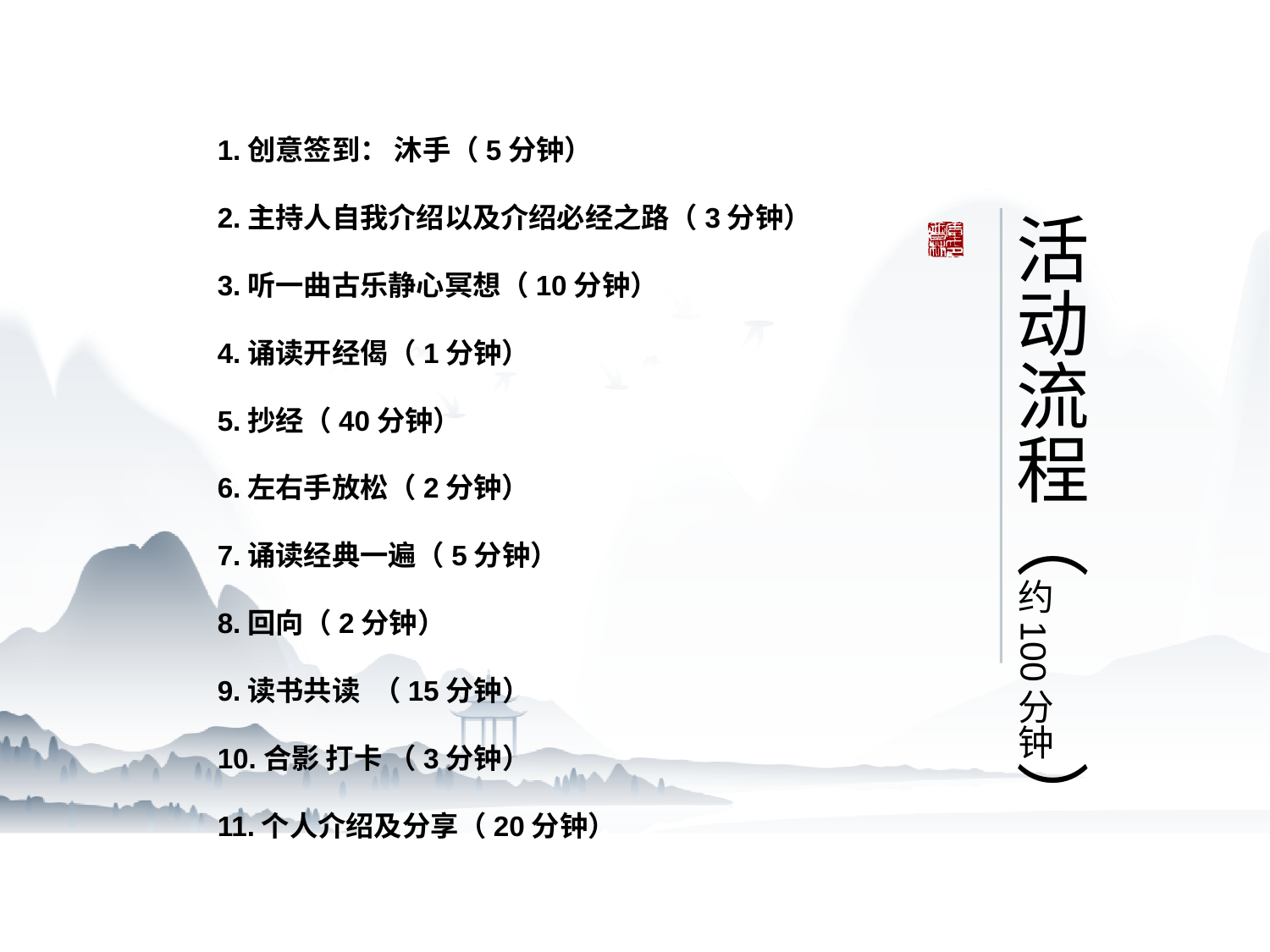

1.创意签到： 沐手（5分钟）

2.主持人自我介绍以及介绍必经之路（3分钟）

3.听一曲古乐静心冥想（10分钟）

4.诵读开经偈（1分钟）

5.抄经（40分钟）

6.左右手放松（2分钟）

7.诵读经典一遍（5分钟）

8.回向（2分钟）

9.读书共读  （15分钟）

10.合影 打卡 （3分钟）

11.个人介绍及分享（20分钟）
活动流程（约100分钟）